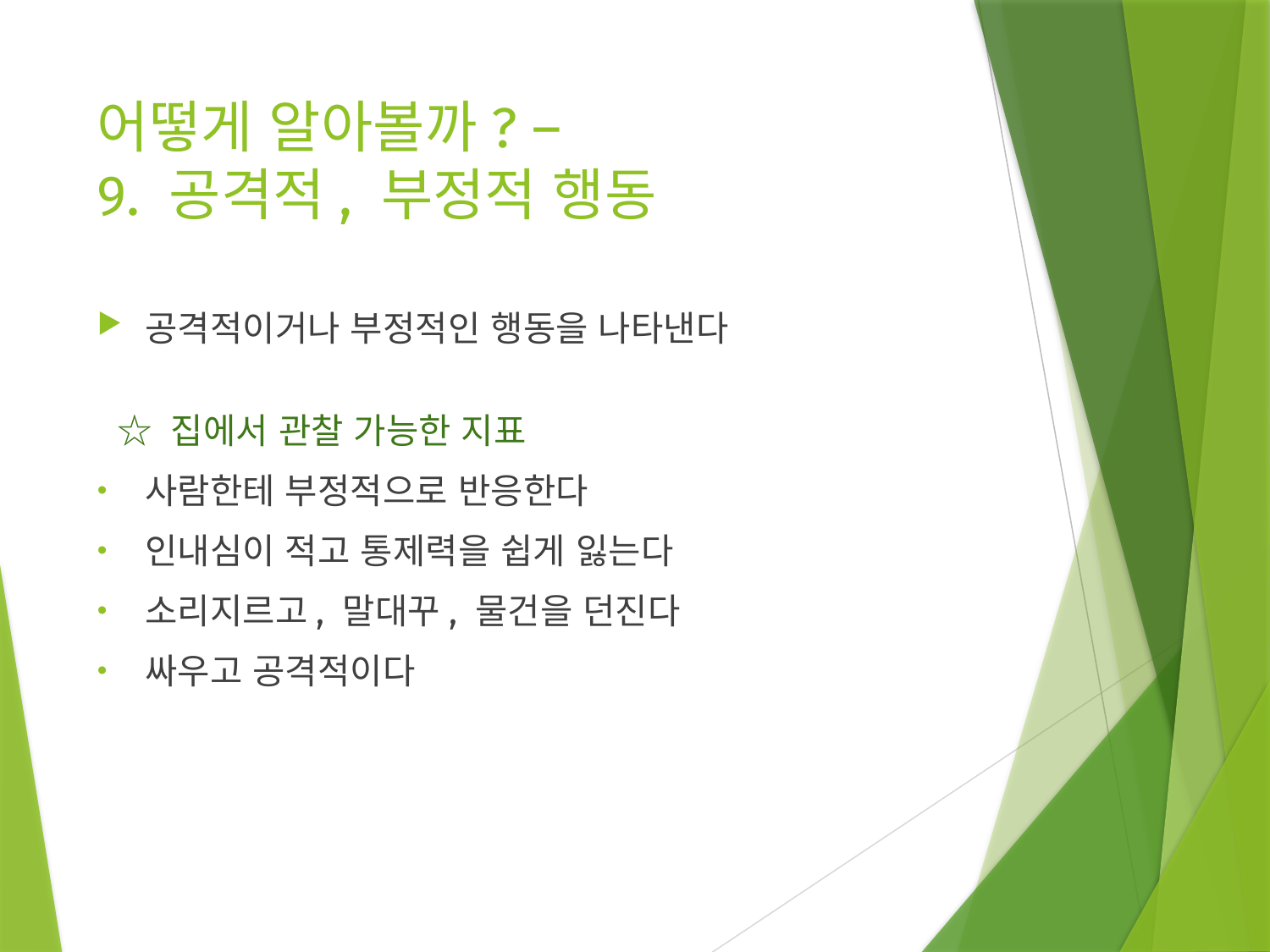

# 어떻게 알아볼까? – 9. 공격적, 부정적 행동
공격적이거나 부정적인 행동을 나타낸다
  ☆ 집에서 관찰 가능한 지표
사람한테 부정적으로 반응한다
인내심이 적고 통제력을 쉽게 잃는다
소리지르고, 말대꾸, 물건을 던진다
싸우고 공격적이다